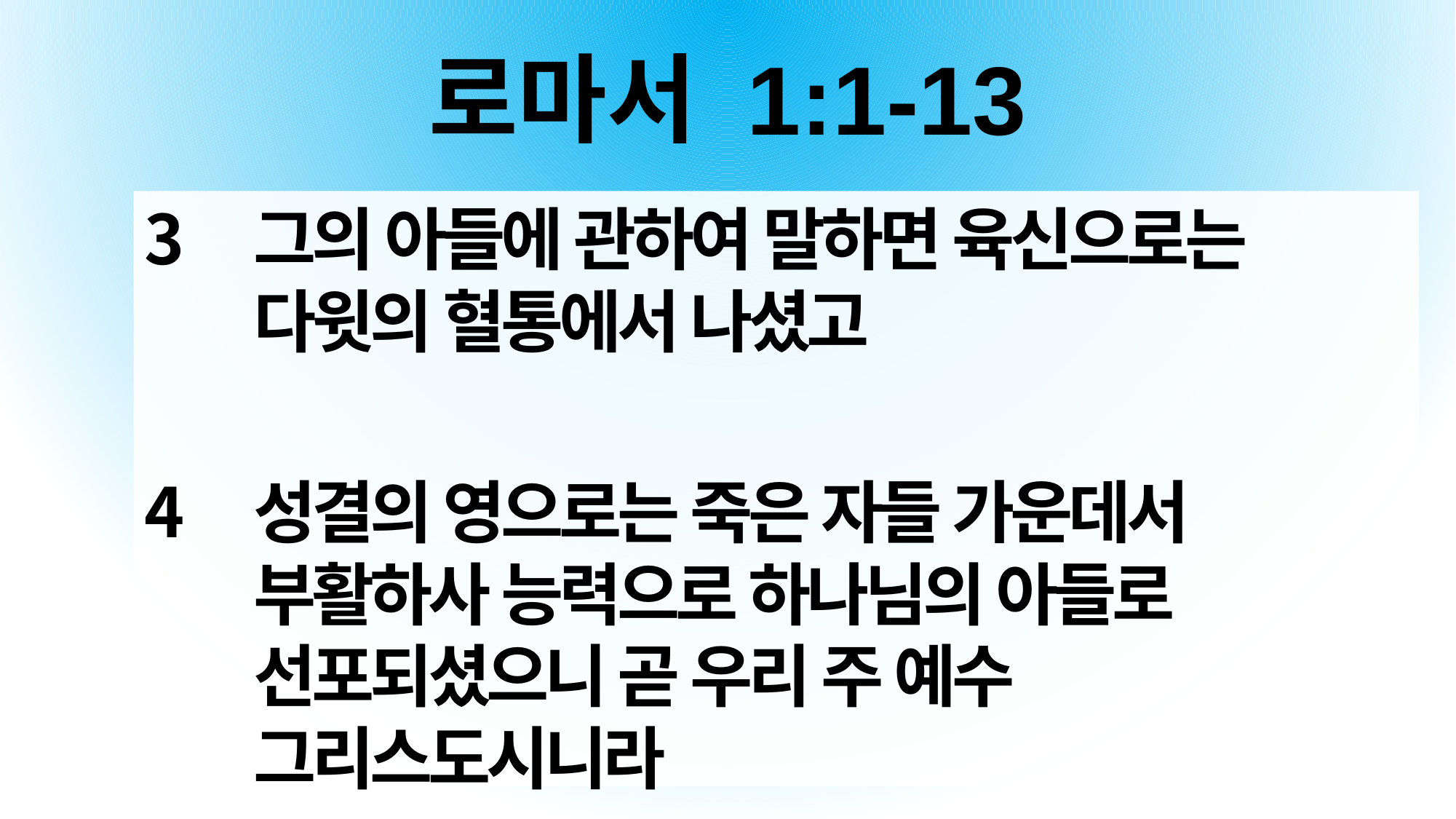

# 로마서 1:1-13
그의 아들에 관하여 말하면 육신으로는 다윗의 혈통에서 나셨고

성결의 영으로는 죽은 자들 가운데서 부활하사 능력으로 하나님의 아들로 선포되셨으니 곧 우리 주 예수 그리스도시니라